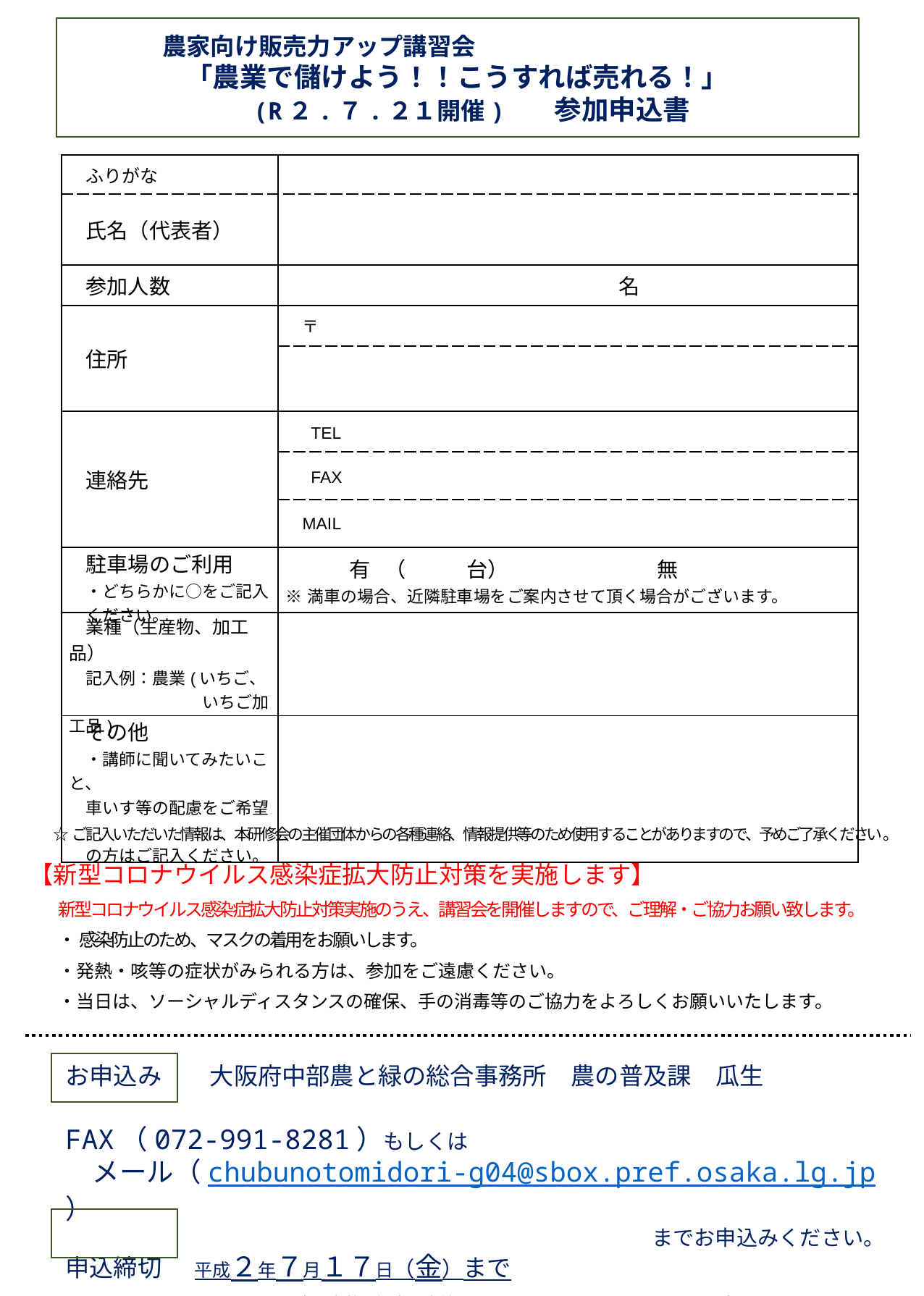

農家向け販売力アップ講習会
「農業で儲けよう！！こうすれば売れる！」
　(R２.７.２１開催)   参加申込書
| ふりがな |  |
| --- | --- |
| 氏名（代表者） |  |
| 参加人数 | 名 |
| 住所 | 〒 |
|  |  |
| 連絡先 | TEL |
|  | FAX |
|  | MAIL |
| 駐車場のご利用 ・どちらかに○をご記入 ください。 | 有 （　 　台）　　　　　　　無　 ※満車の場合、近隣駐車場をご案内させて頂く場合がございます。 |
| 業種（生産物、加工品） 記入例：農業(いちご、 　　　　　　　いちご加工品) |  |
| その他 ・講師に聞いてみたいこと、　　　　 車いす等の配慮をご希望　　 の方はご記入ください。 |  |
☆ご記入いただいた情報は、本研修会の主催団体からの各種連絡、情報提供等のため使用することがありますので、予めご了承ください。
【新型コロナウイルス感染症拡大防止対策を実施します】
新型コロナウイルス感染症拡大防止対策実施のうえ、講習会を開催しますので、ご理解・ご協力お願い致します。
・ 感染防止のため、マスクの着用をお願いします。
・発熱・咳等の症状がみられる方は、参加をご遠慮ください。
・当日は、ソーシャルディスタンスの確保、手の消毒等のご協力をよろしくお願いいたします。

お申込み　　大阪府中部農と緑の総合事務所　農の普及課　瓜生

FAX（072-991-8281）もしくは
　メール（chubunotomidori-g04@sbox.pref.osaka.lg.jp）
までお申込みください。
申込締切 　    平成２年７月１７日（金）まで
　　　　　　　　　　　　　※申込多数の場合、先着順とさせていただきます。お早めにお申込みください。